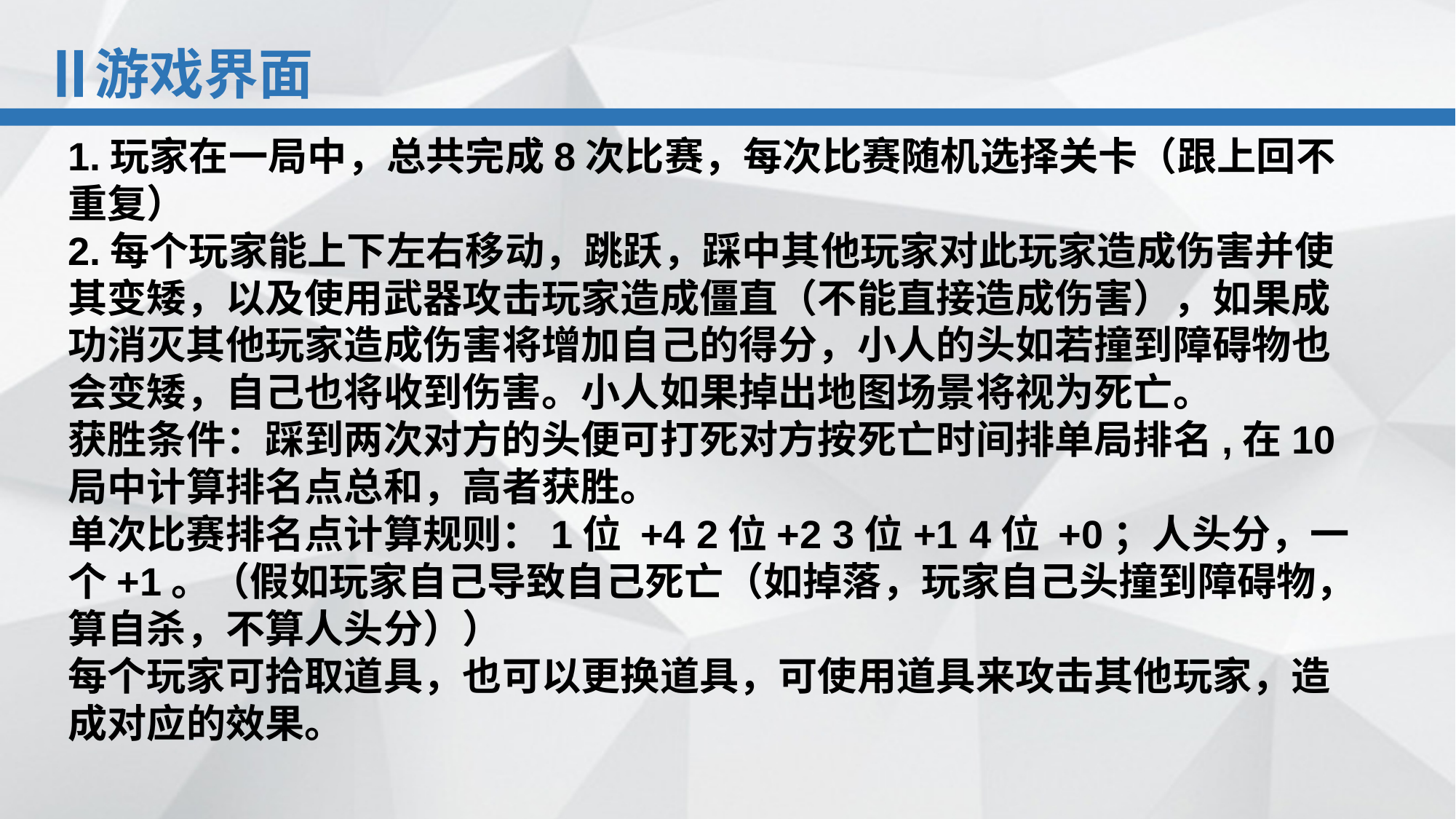

游戏界面

1.玩家在一局中，总共完成8次比赛，每次比赛随机选择关卡（跟上回不重复）
2.每个玩家能上下左右移动，跳跃，踩中其他玩家对此玩家造成伤害并使其变矮，以及使用武器攻击玩家造成僵直（不能直接造成伤害），如果成功消灭其他玩家造成伤害将增加自己的得分，小人的头如若撞到障碍物也会变矮，自己也将收到伤害。小人如果掉出地图场景将视为死亡。
获胜条件：踩到两次对方的头便可打死对方按死亡时间排单局排名,在10局中计算排名点总和，高者获胜。
单次比赛排名点计算规则：1位 +4 2位+2 3位+1 4位 +0；人头分，一个+1。（假如玩家自己导致自己死亡（如掉落，玩家自己头撞到障碍物，算自杀，不算人头分））
每个玩家可拾取道具，也可以更换道具，可使用道具来攻击其他玩家，造成对应的效果。